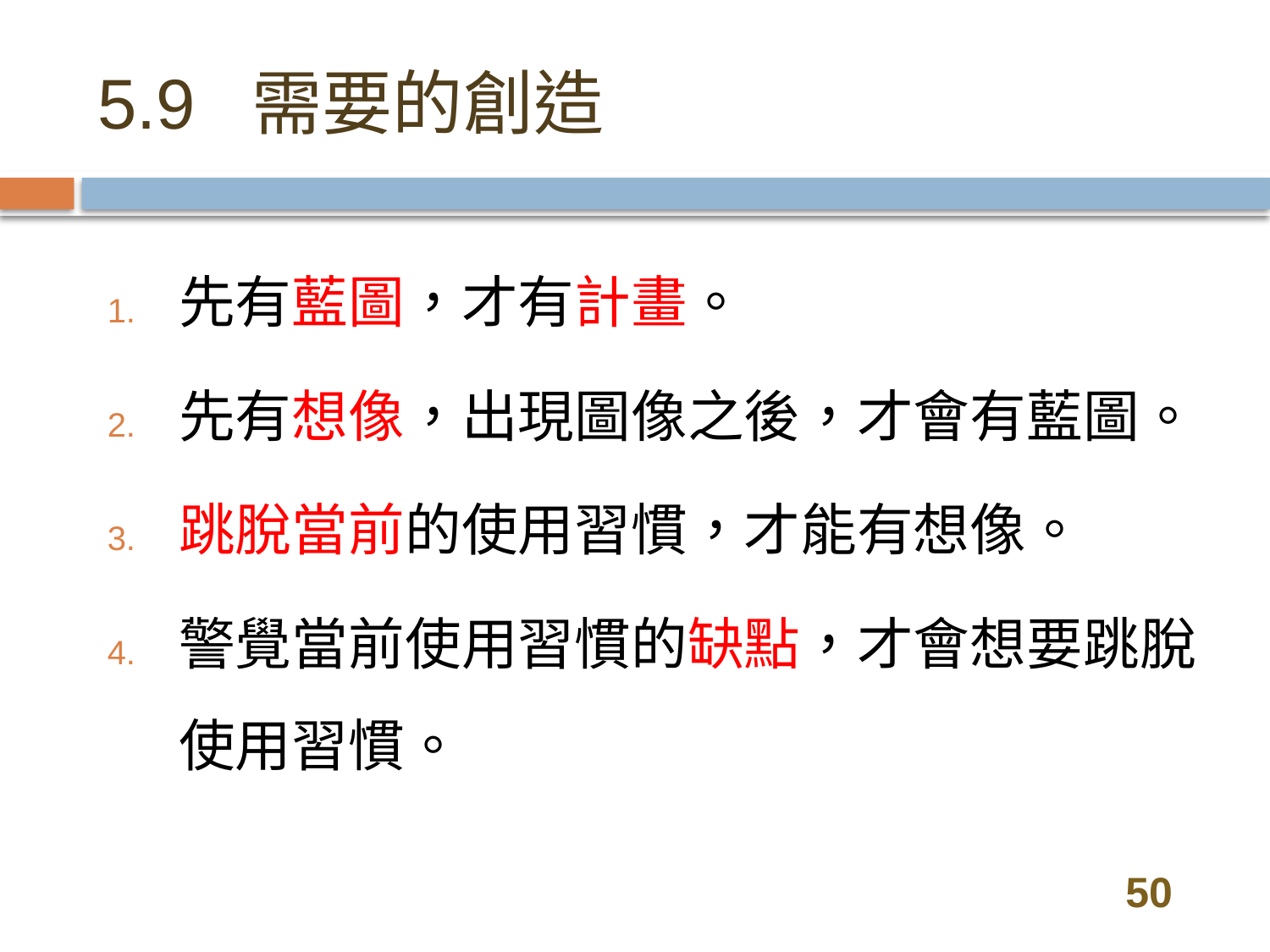

# 5.9  需要的創造
先有藍圖，才有計畫。
先有想像，出現圖像之後，才會有藍圖。
跳脫當前的使用習慣，才能有想像。
警覺當前使用習慣的缺點，才會想要跳脫使用習慣。
50